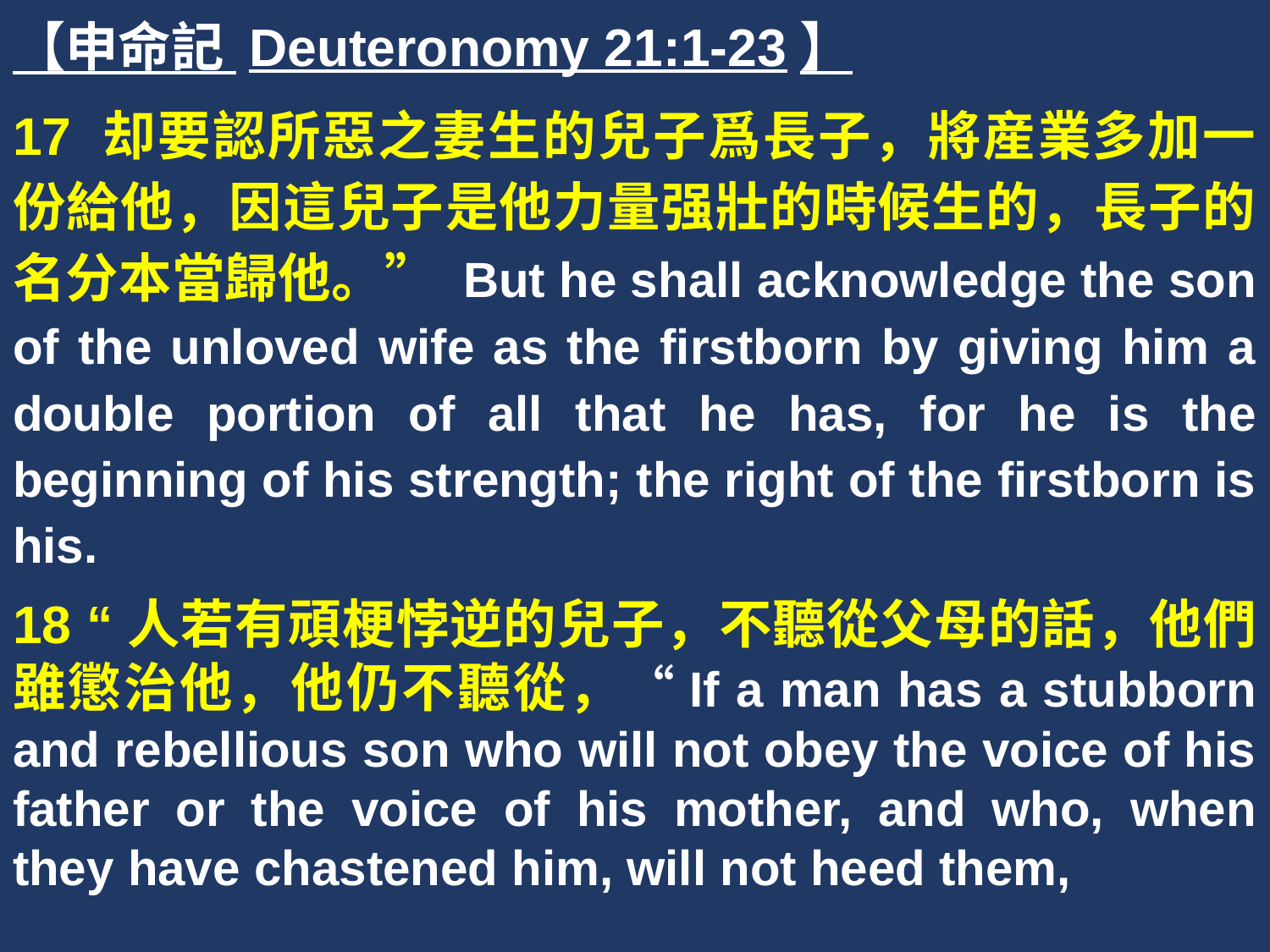

【申命記 Deuteronomy 21:1-23】
17 却要認所惡之妻生的兒子爲長子，將産業多加一份給他，因這兒子是他力量强壯的時候生的，長子的名分本當歸他。” But he shall acknowledge the son of the unloved wife as the firstborn by giving him a double portion of all that he has, for he is the beginning of his strength; the right of the firstborn is his.
18 “人若有頑梗悖逆的兒子，不聽從父母的話，他們雖懲治他，他仍不聽從，“If a man has a stubborn and rebellious son who will not obey the voice of his father or the voice of his mother, and who, when they have chastened him, will not heed them,